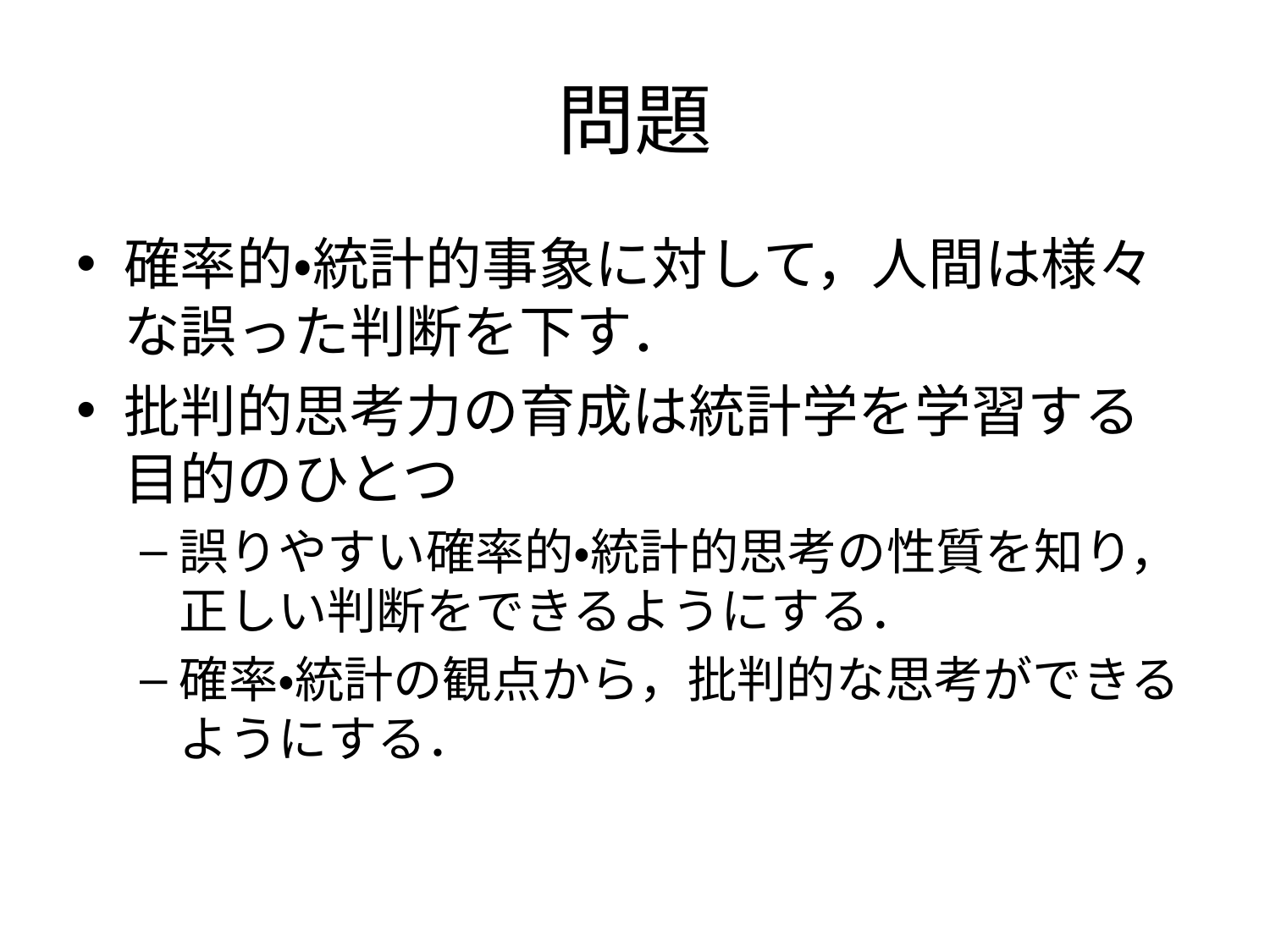

# 問題
確率的・統計的事象に対して，人間は様々な誤った判断を下す．
批判的思考力の育成は統計学を学習する目的のひとつ
誤りやすい確率的・統計的思考の性質を知り，正しい判断をできるようにする．
確率・統計の観点から，批判的な思考ができるようにする．